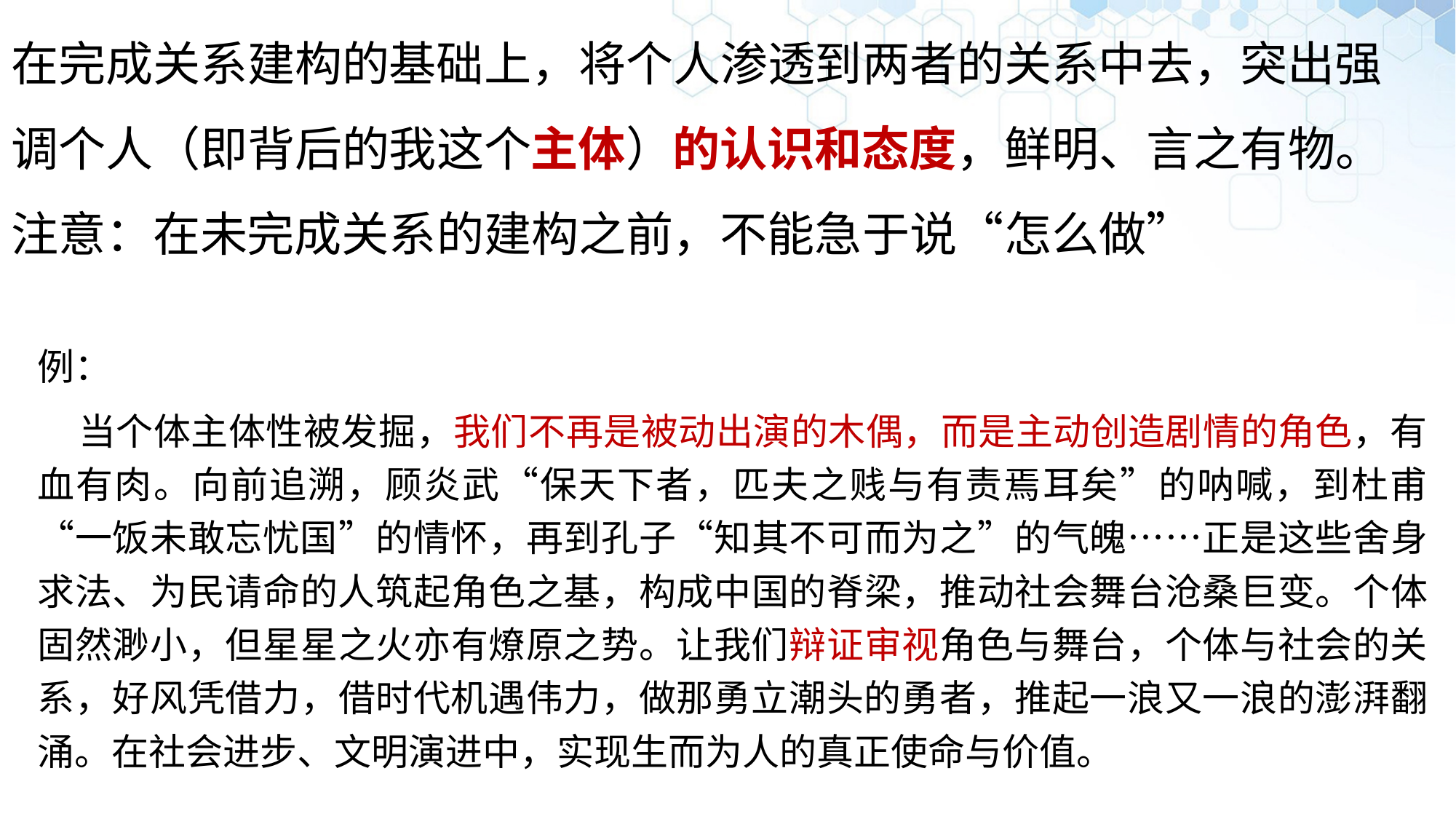

在完成关系建构的基础上，将个人渗透到两者的关系中去，突出强调个人（即背后的我这个主体）的认识和态度，鲜明、言之有物。注意：在未完成关系的建构之前，不能急于说“怎么做”

例：
    当个体主体性被发掘，我们不再是被动出演的木偶，而是主动创造剧情的角色，有血有肉。向前追溯，顾炎武“保天下者，匹夫之贱与有责焉耳矣”的呐喊，到杜甫“一饭未敢忘忧国”的情怀，再到孔子“知其不可而为之”的气魄……正是这些舍身求法、为民请命的人筑起角色之基，构成中国的脊梁，推动社会舞台沧桑巨变。个体固然渺小，但星星之火亦有燎原之势。让我们辩证审视角色与舞台，个体与社会的关系，好风凭借力，借时代机遇伟力，做那勇立潮头的勇者，推起一浪又一浪的澎湃翻涌。在社会进步、文明演进中，实现生而为人的真正使命与价值。